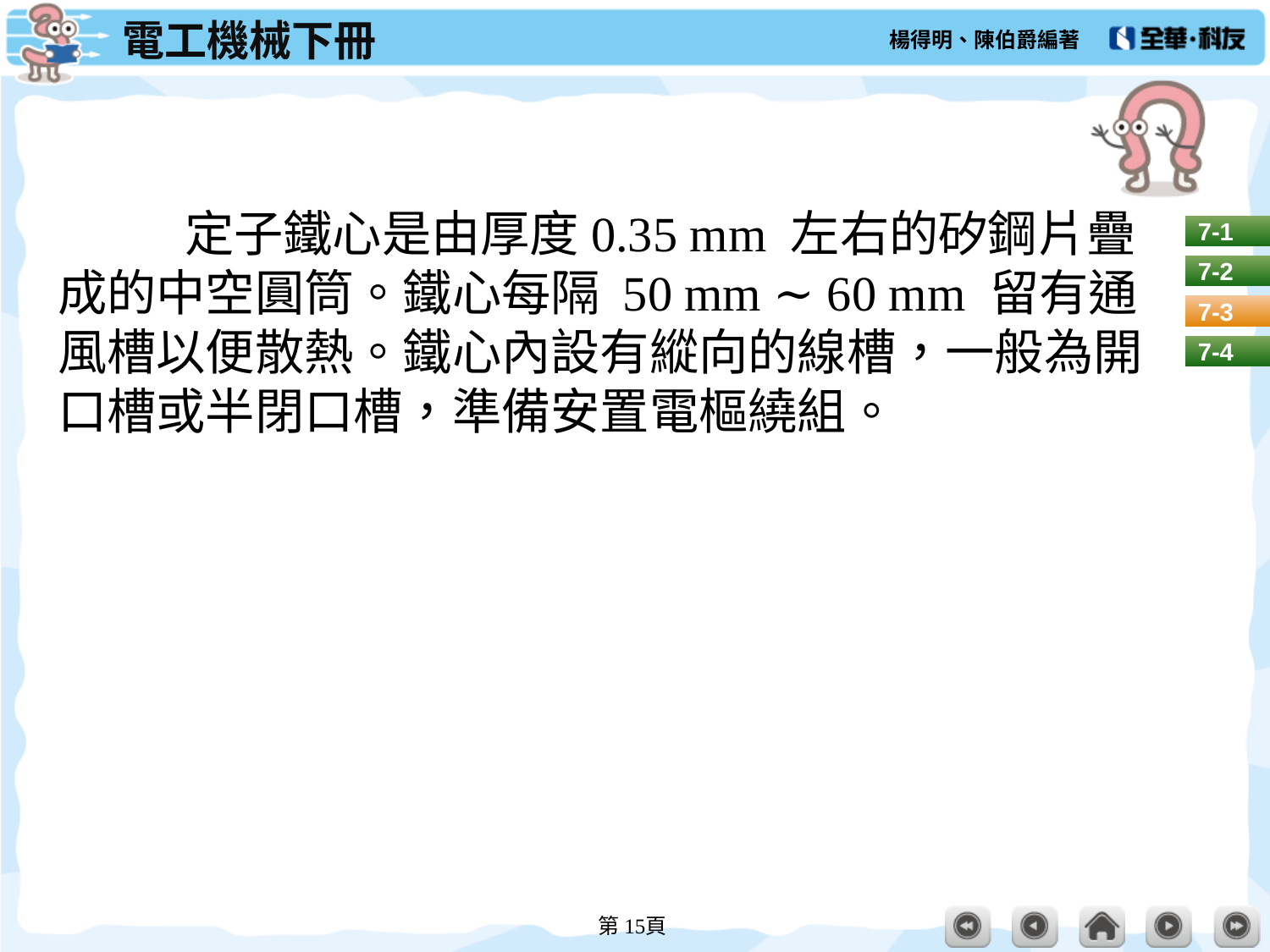

#
	定子鐵心是由厚度0.35 mm 左右的矽鋼片疊成的中空圓筒。鐵心每隔 50 mm ∼ 60 mm 留有通風槽以便散熱。鐵心內設有縱向的線槽，一般為開口槽或半閉口槽，準備安置電樞繞組。